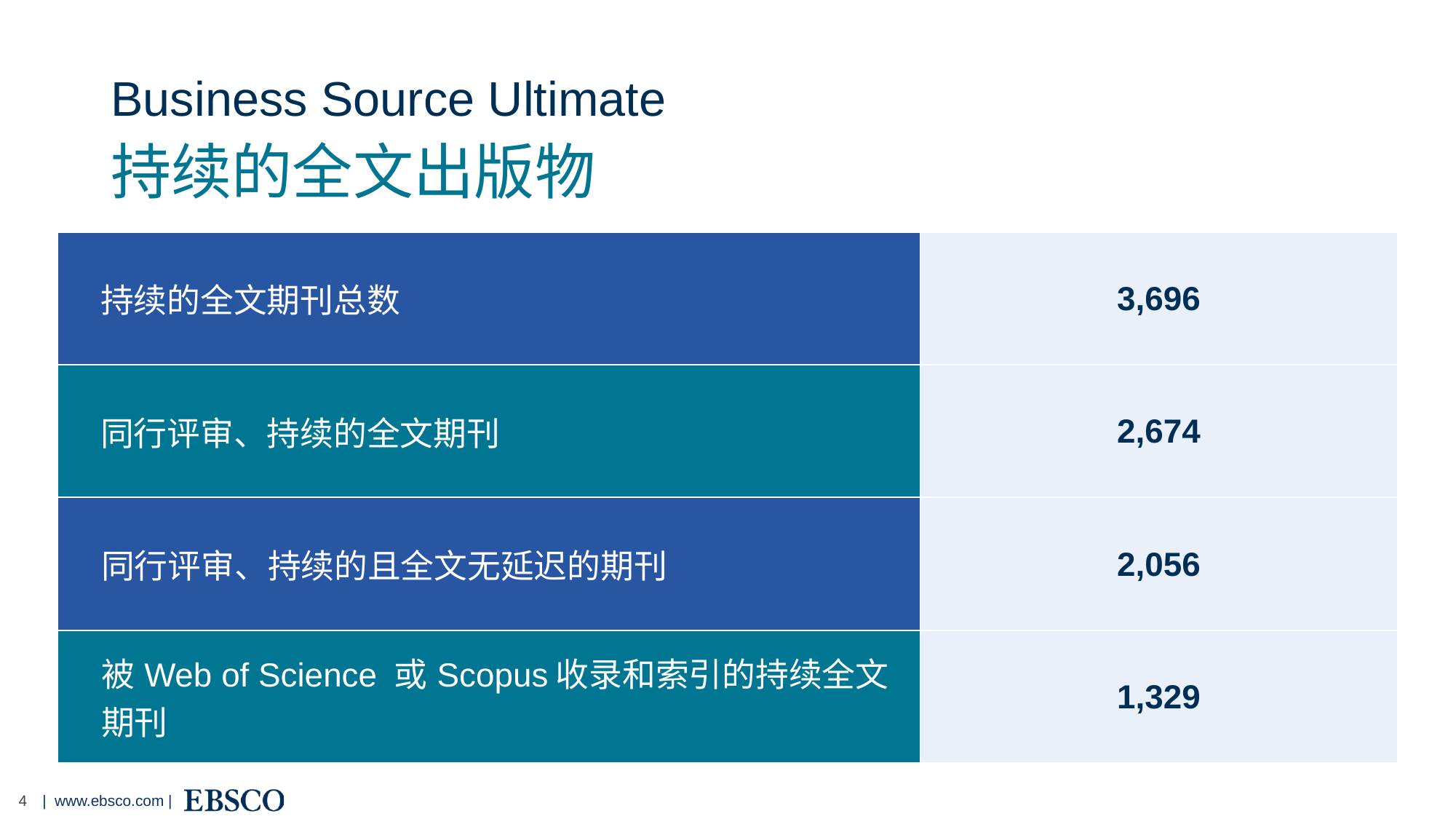

# Business Source Ultimate 持续的全文出版物
| 持续的全文期刊总数 | 3,696 |
| --- | --- |
| 同行评审、持续的全文期刊 | 2,674 |
| 同行评审、持续的且全文无延迟的期刊 | 2,056 |
| 被Web of Science 或Scopus收录和索引的持续全文期刊 | 1,329 |